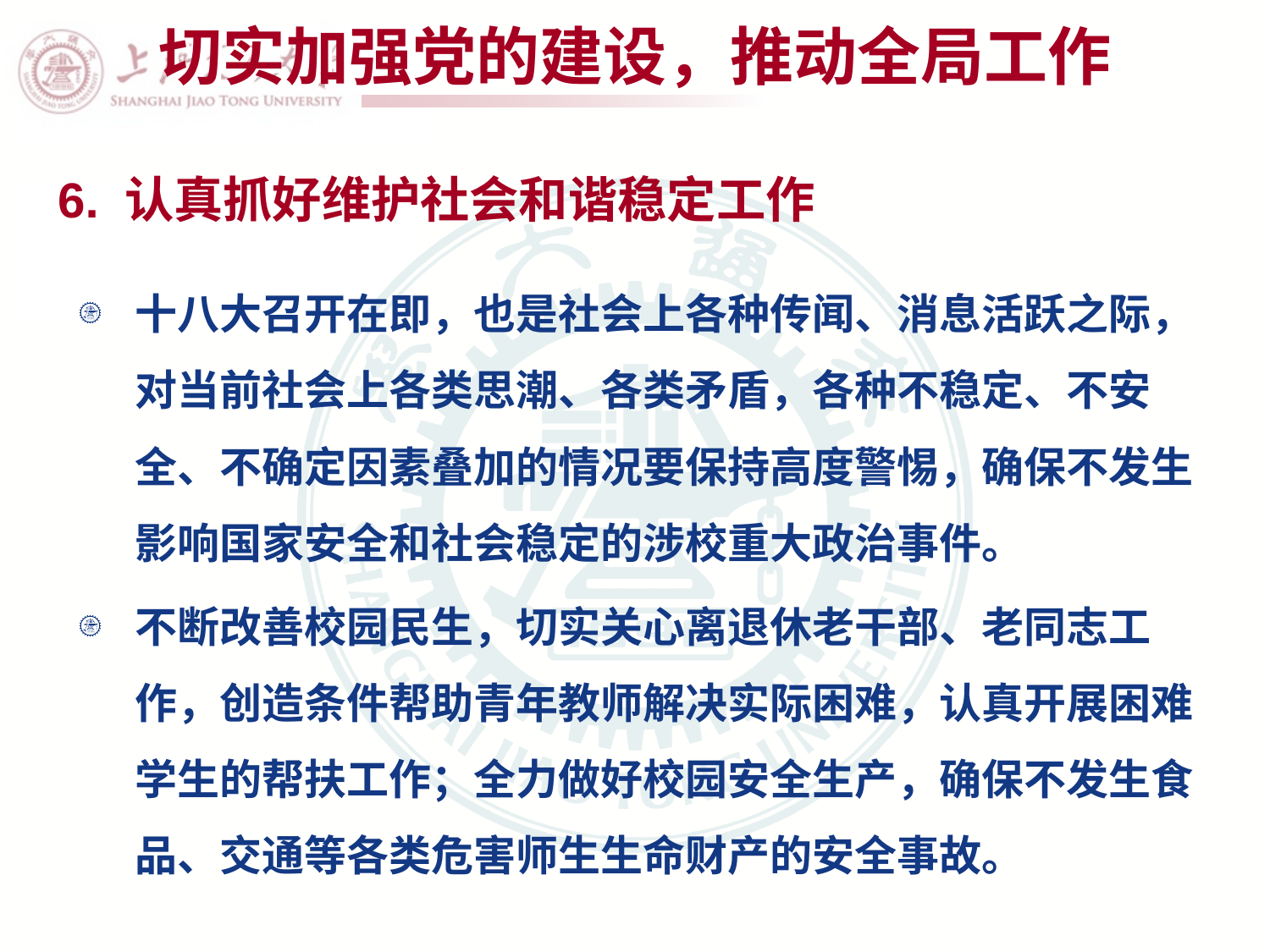

# 切实加强党的建设，推动全局工作
6. 认真抓好维护社会和谐稳定工作
十八大召开在即，也是社会上各种传闻、消息活跃之际，对当前社会上各类思潮、各类矛盾，各种不稳定、不安全、不确定因素叠加的情况要保持高度警惕，确保不发生影响国家安全和社会稳定的涉校重大政治事件。
不断改善校园民生，切实关心离退休老干部、老同志工作，创造条件帮助青年教师解决实际困难，认真开展困难学生的帮扶工作；全力做好校园安全生产，确保不发生食品、交通等各类危害师生生命财产的安全事故。